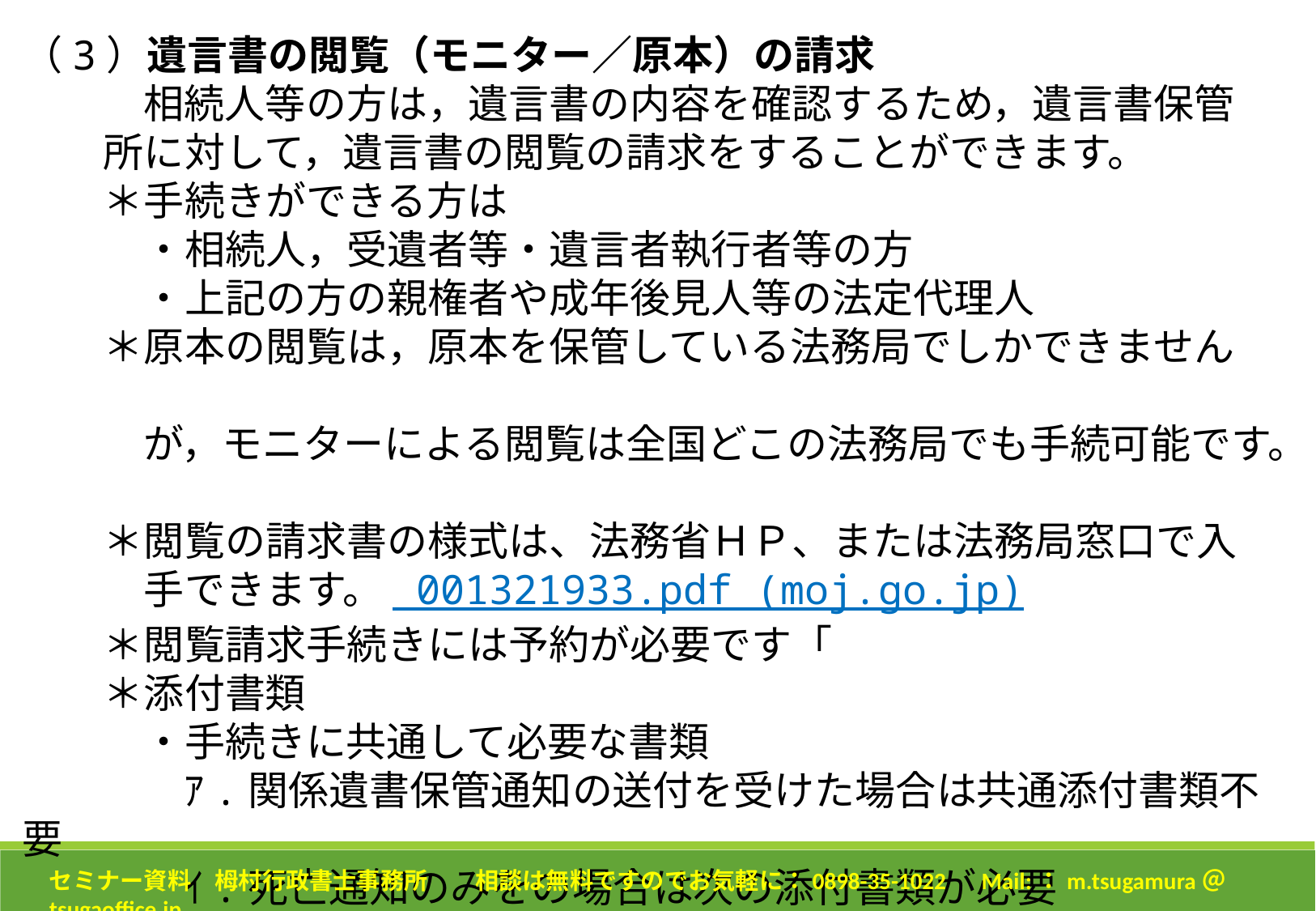

（3）遺言書の閲覧（モニター／原本）の請求
　　　相続人等の方は，遺言書の内容を確認するため，遺言書保管
　　所に対して，遺言書の閲覧の請求をすることができます。
　　＊手続きができる方は
　　　・相続人，受遺者等・遺言者執行者等の方
　　　・上記の方の親権者や成年後見人等の法定代理人
　　＊原本の閲覧は，原本を保管している法務局でしかできません
　　　が，モニターによる閲覧は全国どこの法務局でも手続可能です。
　　＊閲覧の請求書の様式は、法務省ＨＰ、または法務局窓口で入
　　　手できます。 001321933.pdf (moj.go.jp)
　　＊閲覧請求手続きには予約が必要です「
　　＊添付書類
　　　・手続きに共通して必要な書類
　　　　ｱ.関係遺書保管通知の送付を受けた場合は共通添付書類不要
　　　　ｲ.死亡通知のみをの場合は次の添付書類が必要
　　　　　法定相続情報一覧図（住所記載のあるもの）

セミナー資料　栂村行政書士事務所　　相談は無料ですのでお気軽に：0898-35-1022　Mail:：m.tsugamura＠tsugaoffice.jp